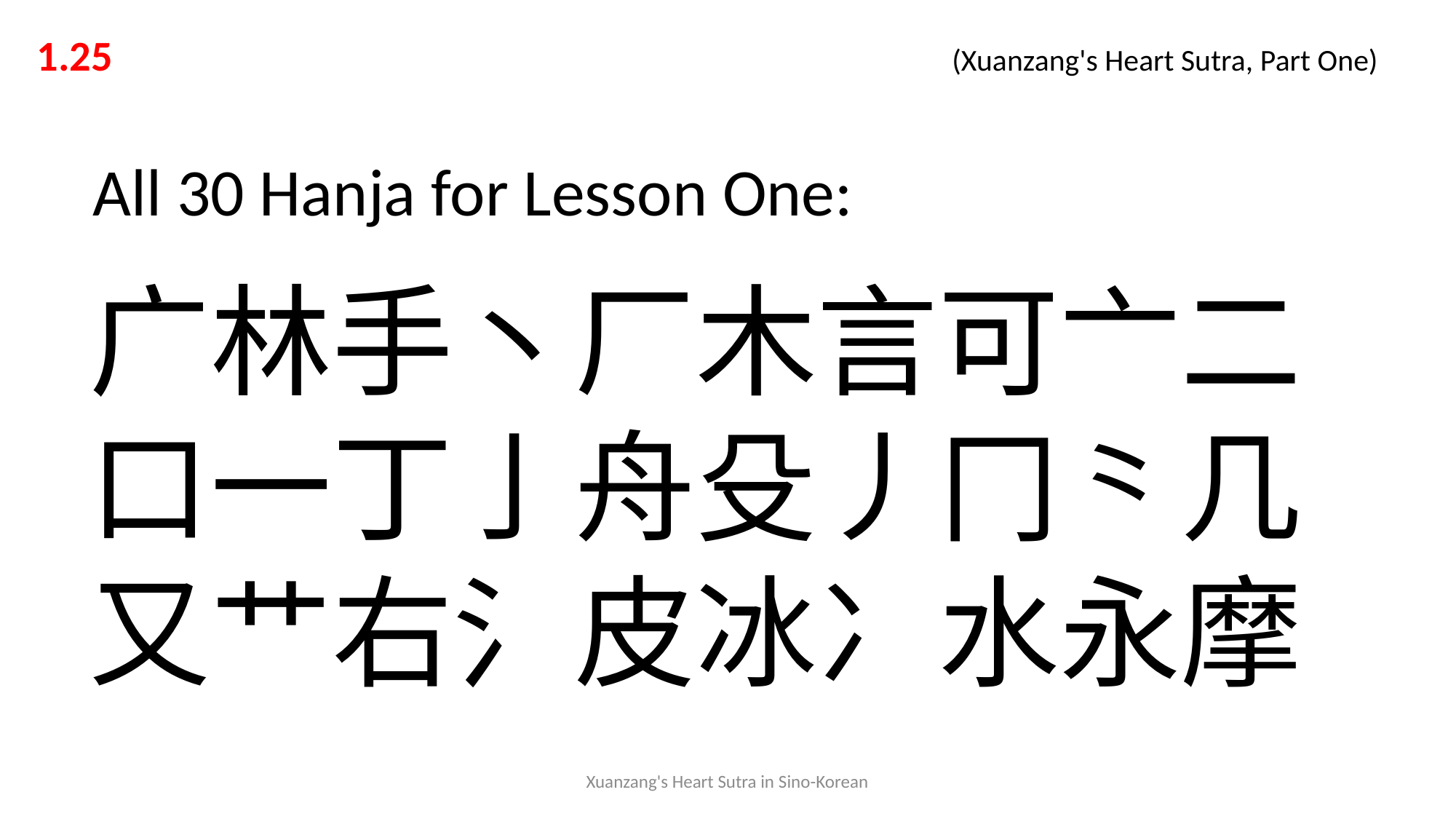

1.25  			  			                           (Xuanzang's Heart Sutra, Part One)
All 30 Hanja for Lesson One:
广林手丶厂木言可亠二
口一丁亅舟殳丿冂⺀几
又艹右氵皮冰冫水永摩
Xuanzang's Heart Sutra in Sino-Korean